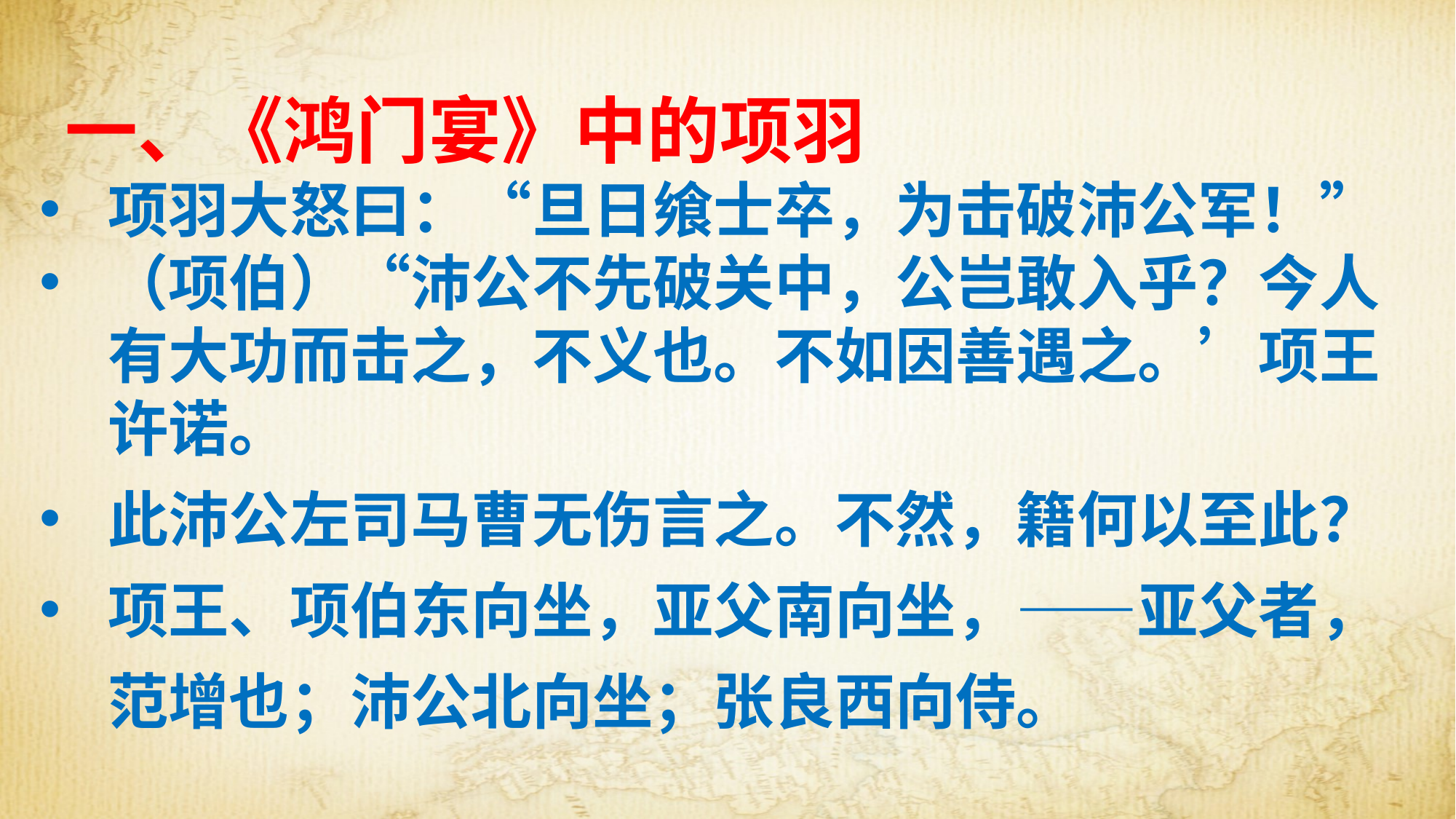

一、《鸿门宴》中的项羽
项羽大怒曰：“旦日飨士卒，为击破沛公军！”
（项伯）“沛公不先破关中，公岂敢入乎？今人有大功而击之，不义也。不如因善遇之。’项王许诺。
此沛公左司马曹无伤言之。不然，籍何以至此？
项王、项伯东向坐，亚父南向坐，——亚父者，范增也；沛公北向坐；张良西向侍。